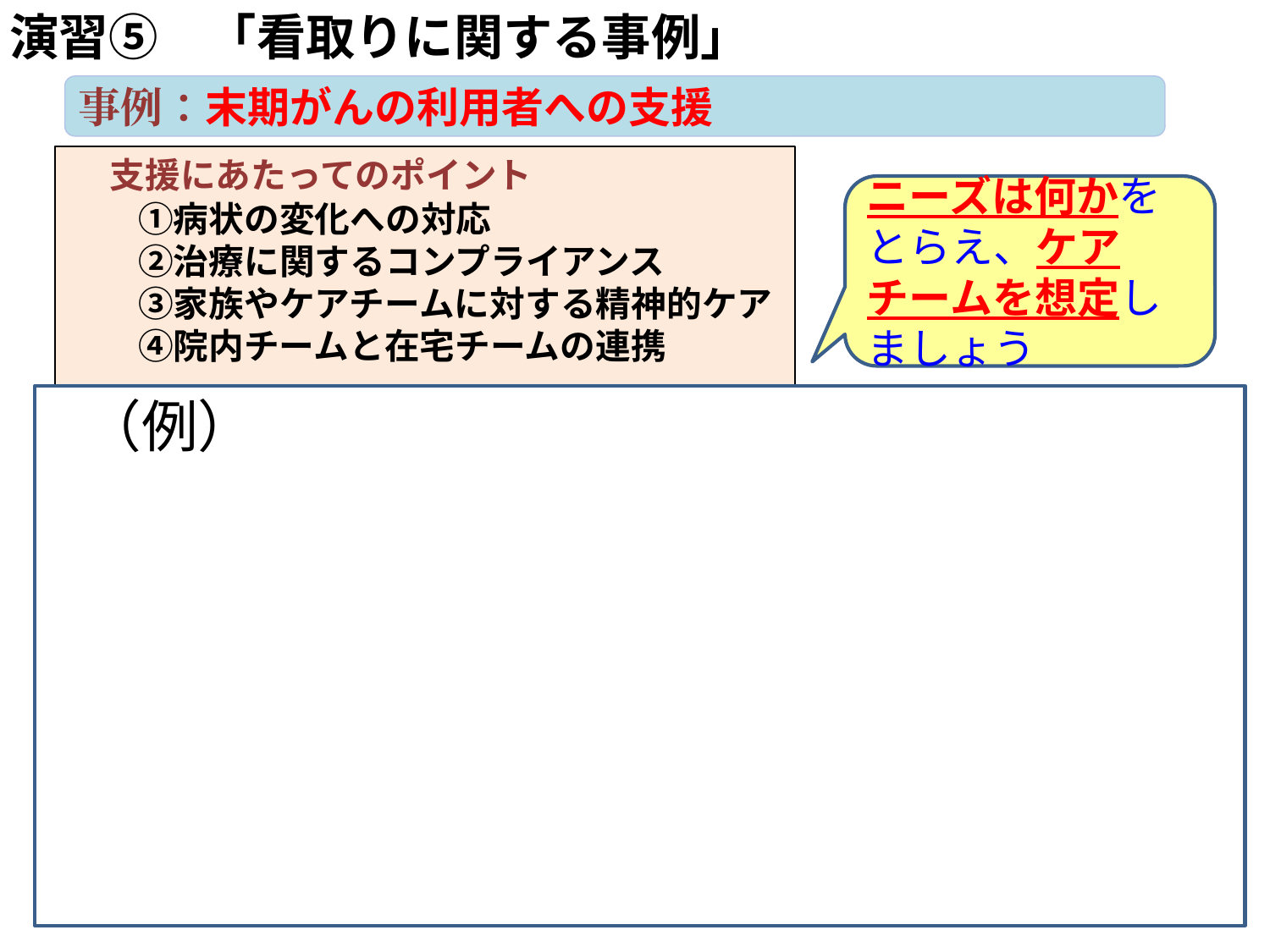

演習⑤　「看取りに関する事例」
事例：末期がんの利用者への支援
　支援にあたってのポイント
　　①病状の変化への対応
　　②治療に関するコンプライアンス
　　③家族やケアチームに対する精神的ケア
　　④院内チームと在宅チームの連携

ニーズは何かをとらえ、ケアチームを想定しましょう
（例）
32